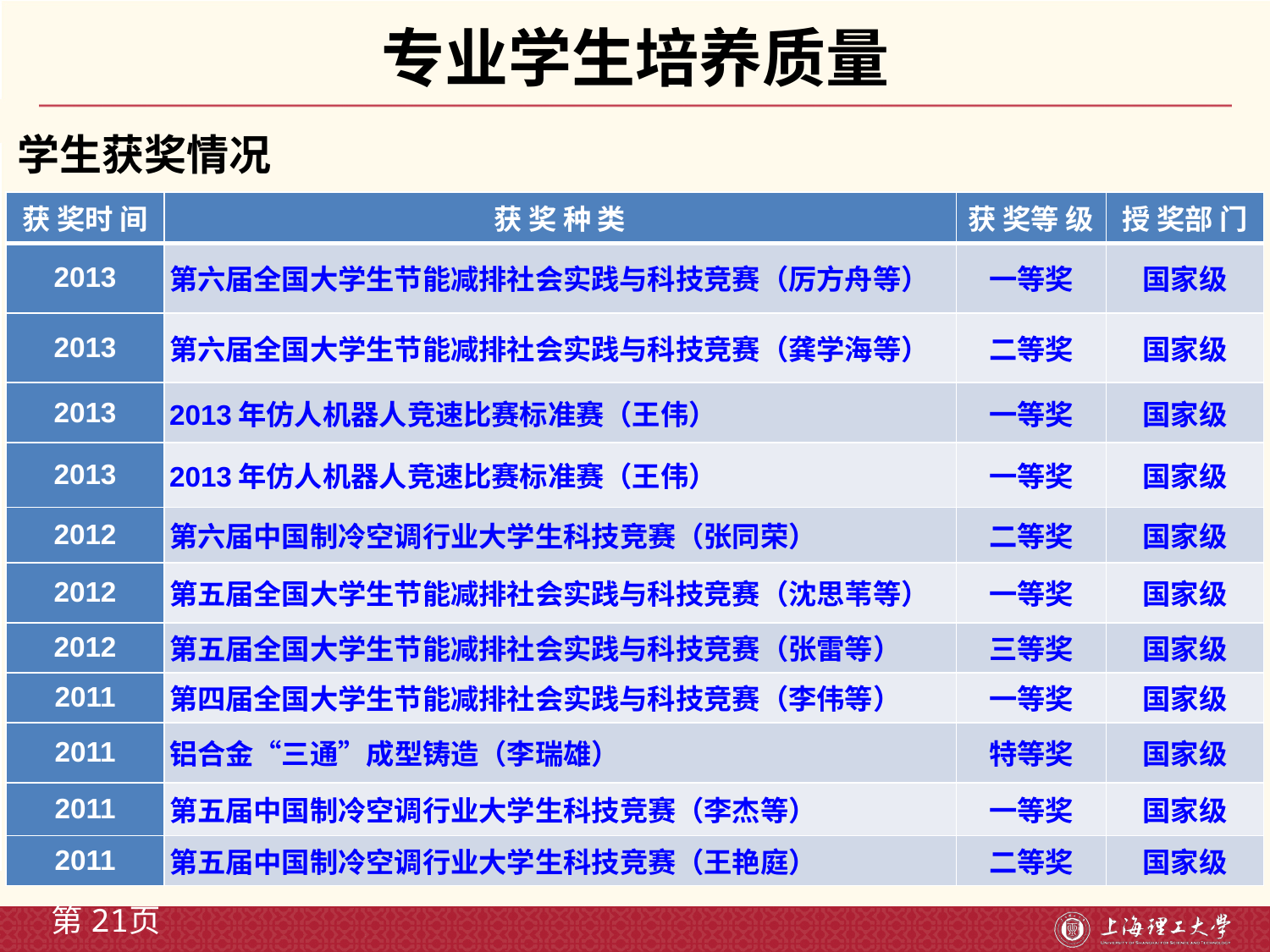

# 专业学生培养质量
学生获奖情况
| 获 奖时 间 | 获 奖 种 类 | 获 奖等 级 | 授 奖部 门 |
| --- | --- | --- | --- |
| 2013 | 第六届全国大学生节能减排社会实践与科技竞赛（厉方舟等） | 一等奖 | 国家级 |
| 2013 | 第六届全国大学生节能减排社会实践与科技竞赛（龚学海等） | 二等奖 | 国家级 |
| 2013 | 2013年仿人机器人竞速比赛标准赛（王伟） | 一等奖 | 国家级 |
| 2013 | 2013年仿人机器人竞速比赛标准赛（王伟） | 一等奖 | 国家级 |
| 2012 | 第六届中国制冷空调行业大学生科技竞赛（张同荣） | 二等奖 | 国家级 |
| 2012 | 第五届全国大学生节能减排社会实践与科技竞赛（沈思苇等） | 一等奖 | 国家级 |
| 2012 | 第五届全国大学生节能减排社会实践与科技竞赛（张雷等） | 三等奖 | 国家级 |
| 2011 | 第四届全国大学生节能减排社会实践与科技竞赛（李伟等） | 一等奖 | 国家级 |
| 2011 | 铝合金“三通”成型铸造（李瑞雄） | 特等奖 | 国家级 |
| 2011 | 第五届中国制冷空调行业大学生科技竞赛（李杰等） | 一等奖 | 国家级 |
| 2011 | 第五届中国制冷空调行业大学生科技竞赛（王艳庭） | 二等奖 | 国家级 |
第21页